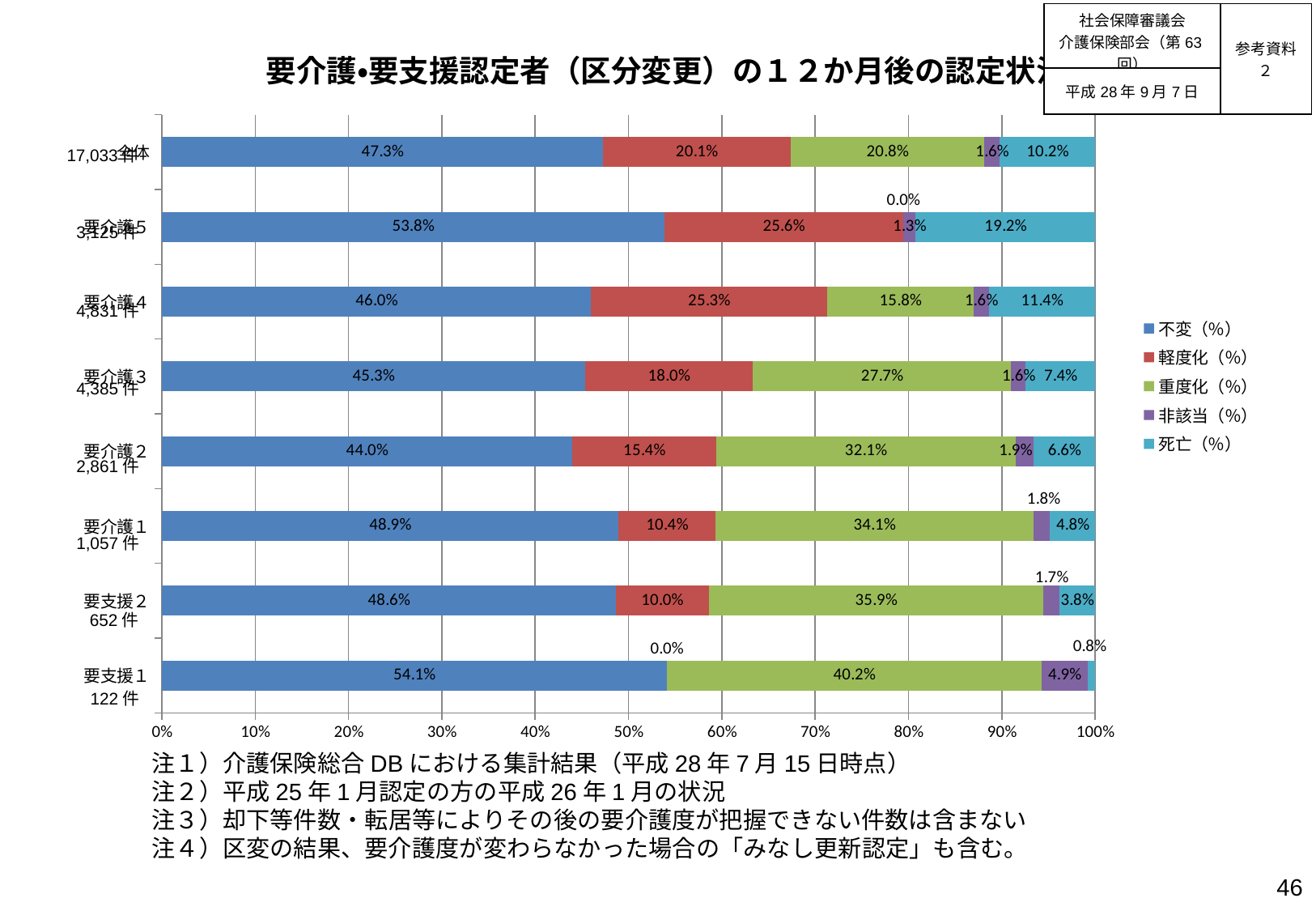

| 社会保障審議会 介護保険部会（第63回） | 参考資料２ |
| --- | --- |
| 平成28年9月7日 |  |

### Chart: 要介護・要支援認定者（区分変更）の１２か月後の認定状況

| Category | 不変（％） | 軽度化（％） | 重度化（％） | 非該当（％） | 死亡（％） |
|---|---|---|---|---|---|
| 要支援１ | 0.5409836065573771 | 0.0 | 0.4016393442622951 | 0.04918032786885246 | 0.00819672131147541 |
| 要支援２ | 0.48619631901840493 | 0.09969325153374232 | 0.3588957055214724 | 0.01687116564417178 | 0.03834355828220859 |
| 要介護１ | 0.489120151371807 | 0.10406811731315042 | 0.34058656575212864 | 0.017975402081362345 | 0.048249763481551564 |
| 要介護２ | 0.4397063963649074 | 0.1541419084236281 | 0.32086682977979725 | 0.019224047535826634 | 0.06606081789584062 |
| 要介護３ | 0.453363740022805 | 0.17970353477765108 | 0.27708095781071834 | 0.015507411630558724 | 0.07434435575826683 |
| 要介護４ | 0.45994618091492445 | 0.2525357068929828 | 0.15752432208652453 | 0.015938729041606294 | 0.11405506106396192 |
| 要介護５ | 0.53824 | 0.256 | 0.0 | 0.01344 | 0.19232 |
| 全体 | 0.4726119884929255 | 0.20102154640991018 | 0.20765572711794753 | 0.016321258733047614 | 0.1023894792461692 |
17,033件
3,125件
4,831件
4,385件
2,861件
1,057件
652件
122件
注１）介護保険総合DBにおける集計結果（平成28年7月15日時点）
注２）平成25年1月認定の方の平成26年1月の状況
注３）却下等件数・転居等によりその後の要介護度が把握できない件数は含まない
注４）区変の結果、要介護度が変わらなかった場合の「みなし更新認定」も含む。
46